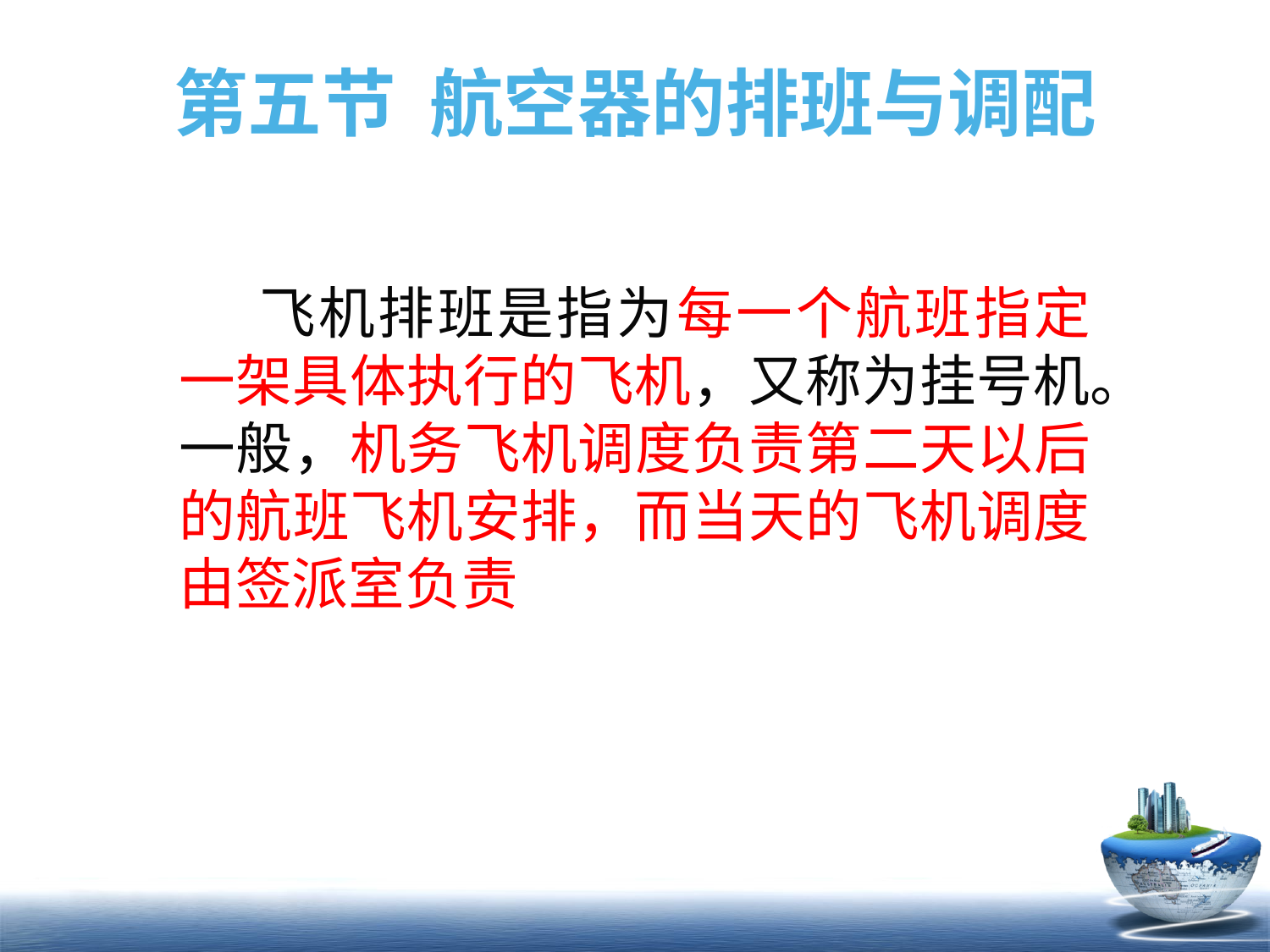

# 第五节  航空器的排班与调配
    飞机排班是指为每一个航班指定一架具体执行的飞机，又称为挂号机。一般，机务飞机调度负责第二天以后的航班飞机安排，而当天的飞机调度由签派室负责